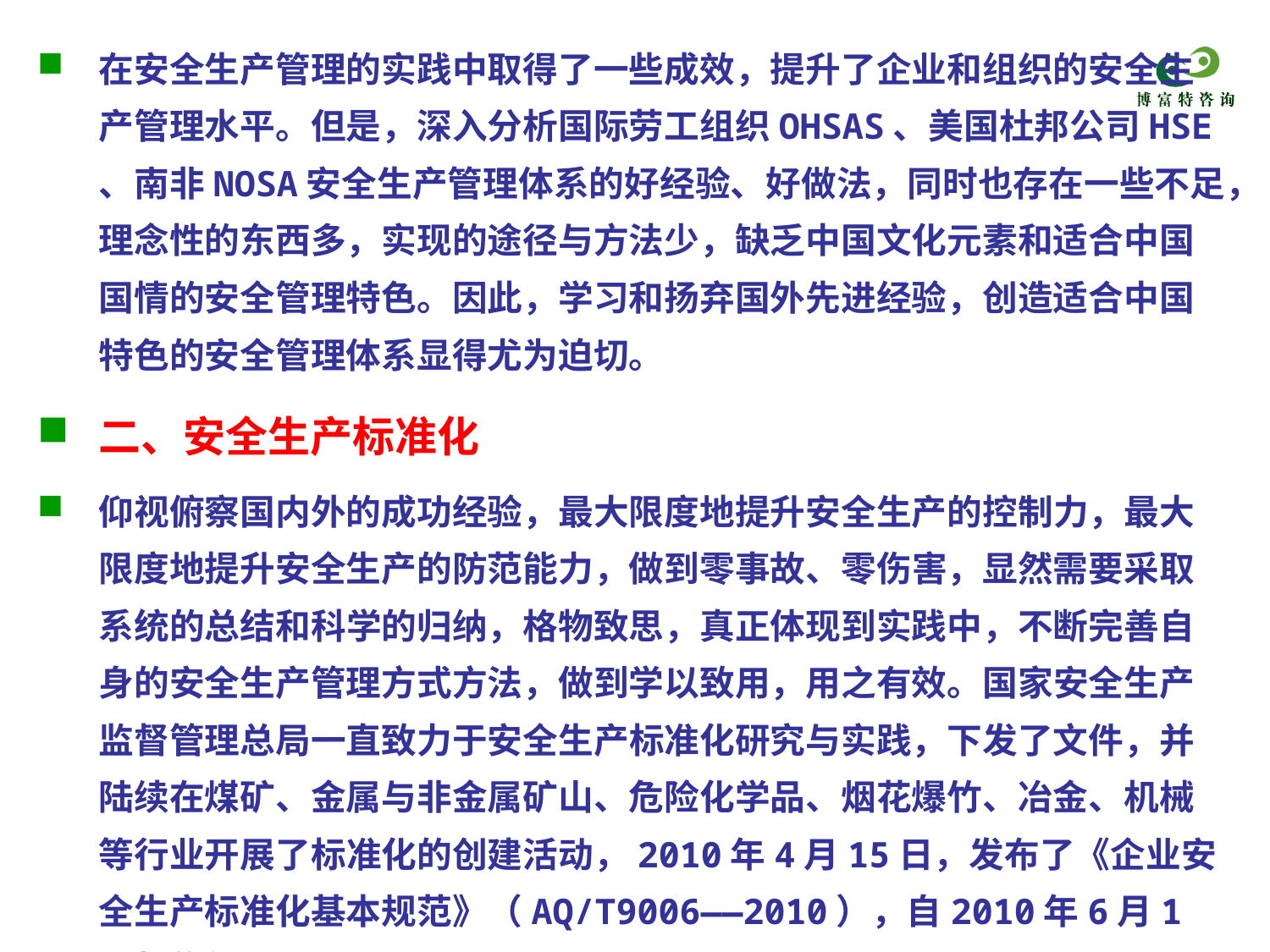

在安全生产管理的实践中取得了一些成效，提升了企业和组织的安全生产管理水平。但是，深入分析国际劳工组织OHSAS、美国杜邦公司HSE 、南非NOSA安全生产管理体系的好经验、好做法，同时也存在一些不足，理念性的东西多，实现的途径与方法少，缺乏中国文化元素和适合中国国情的安全管理特色。因此，学习和扬弃国外先进经验，创造适合中国特色的安全管理体系显得尤为迫切。
二、安全生产标准化
仰视俯察国内外的成功经验，最大限度地提升安全生产的控制力，最大限度地提升安全生产的防范能力，做到零事故、零伤害，显然需要采取系统的总结和科学的归纳，格物致思，真正体现到实践中，不断完善自身的安全生产管理方式方法，做到学以致用，用之有效。国家安全生产监督管理总局一直致力于安全生产标准化研究与实践，下发了文件，并陆续在煤矿、金属与非金属矿山、危险化学品、烟花爆竹、冶金、机械等行业开展了标准化的创建活动，2010年4月15日，发布了《企业安全生产标准化基本规范》（AQ/T9006――2010），自2010年6月1日起施行。